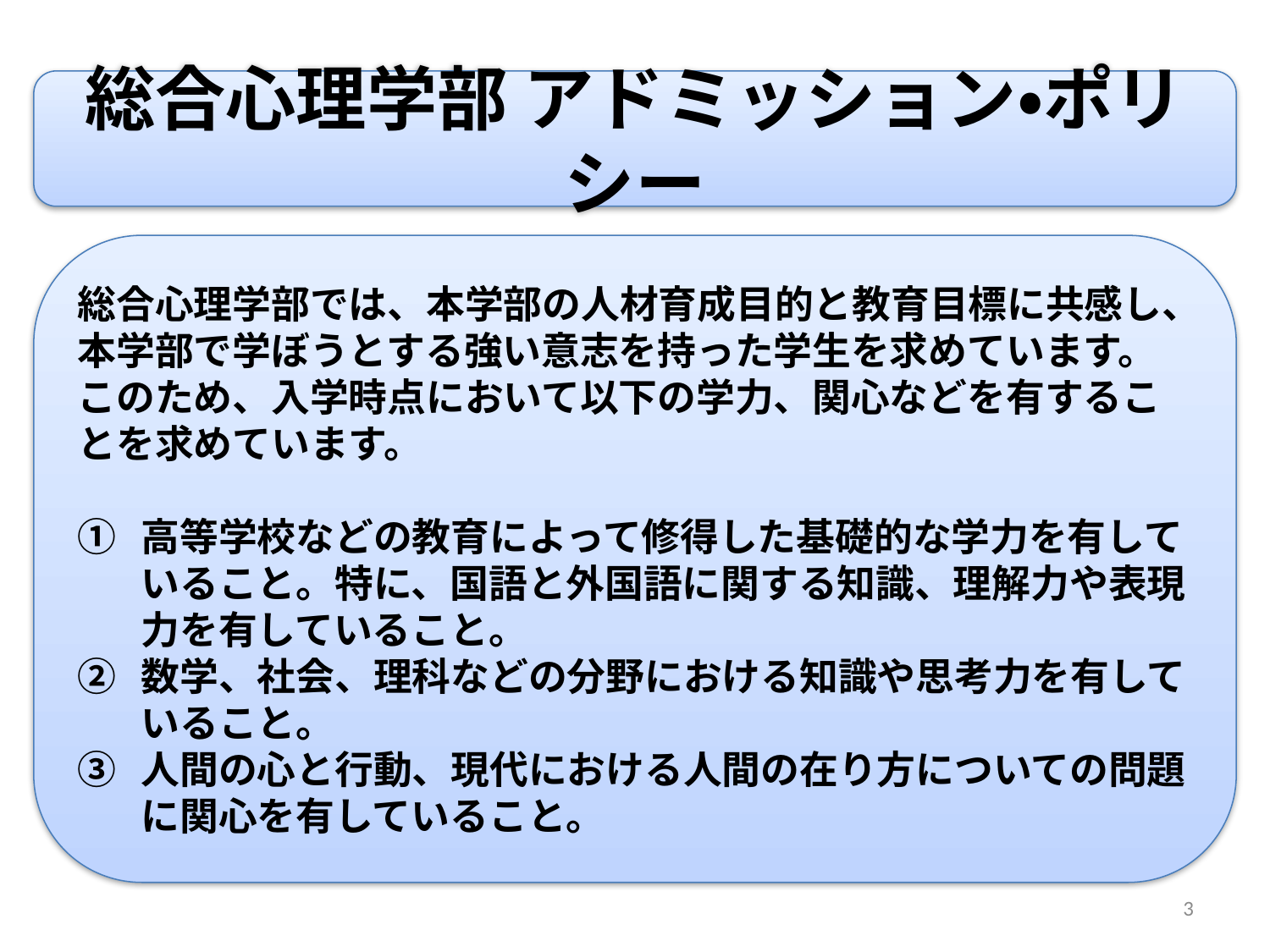

総合心理学部 アドミッション・ポリシー

総合心理学部では、本学部の人材育成目的と教育目標に共感し、本学部で学ぼうとする強い意志を持った学生を求めています。
このため、入学時点において以下の学力、関心などを有することを求めています。

高等学校などの教育によって修得した基礎的な学力を有していること。特に、国語と外国語に関する知識、理解力や表現力を有していること。
数学、社会、理科などの分野における知識や思考力を有していること。
人間の心と行動、現代における人間の在り方についての問題に関心を有していること。
3